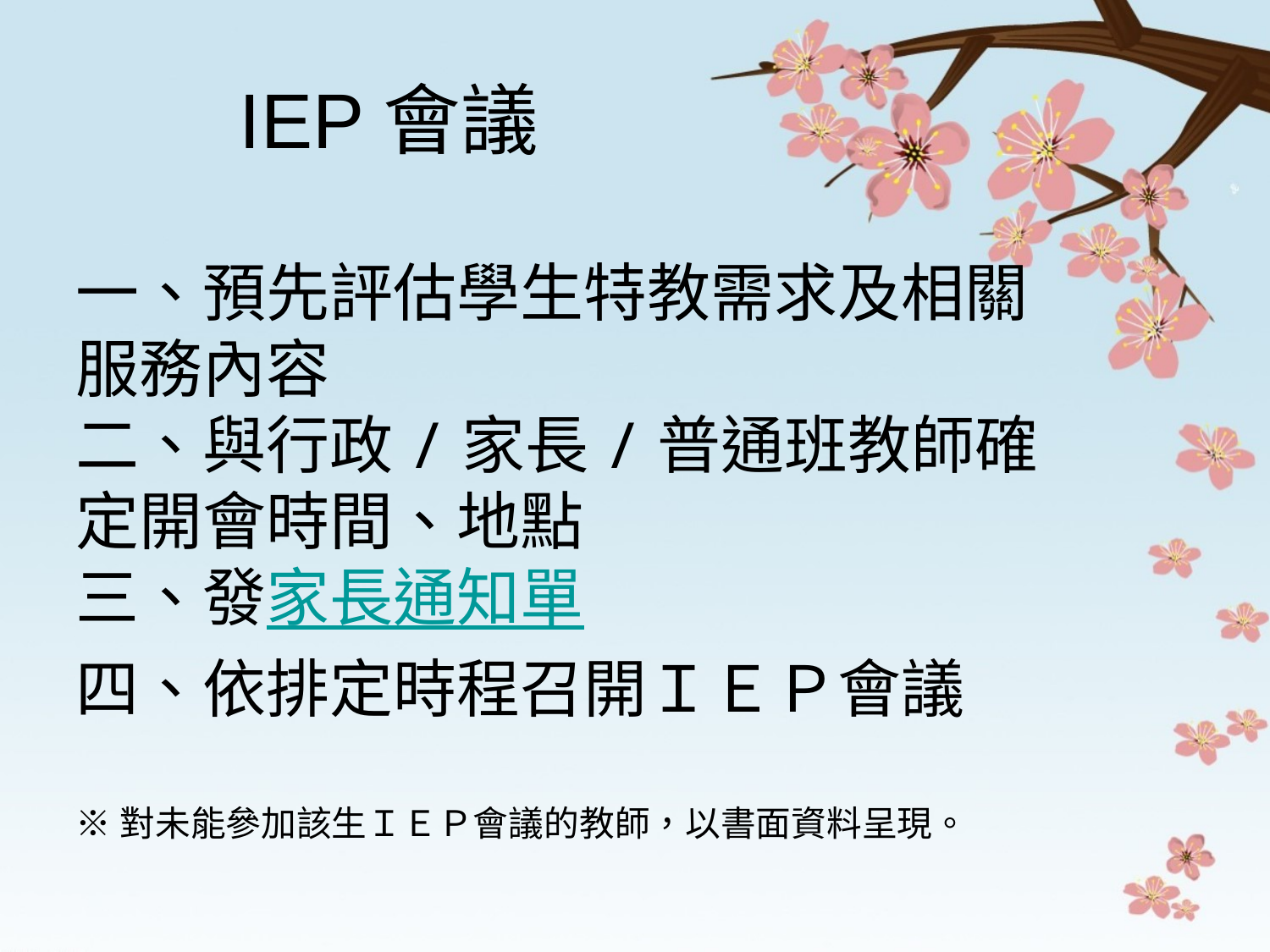

# IEP會議
一、預先評估學生特教需求及相關服務內容
二、與行政/家長/普通班教師確定開會時間、地點
三、發家長通知單
四、依排定時程召開ＩＥＰ會議

※對未能參加該生ＩＥＰ會議的教師，以書面資料呈現。